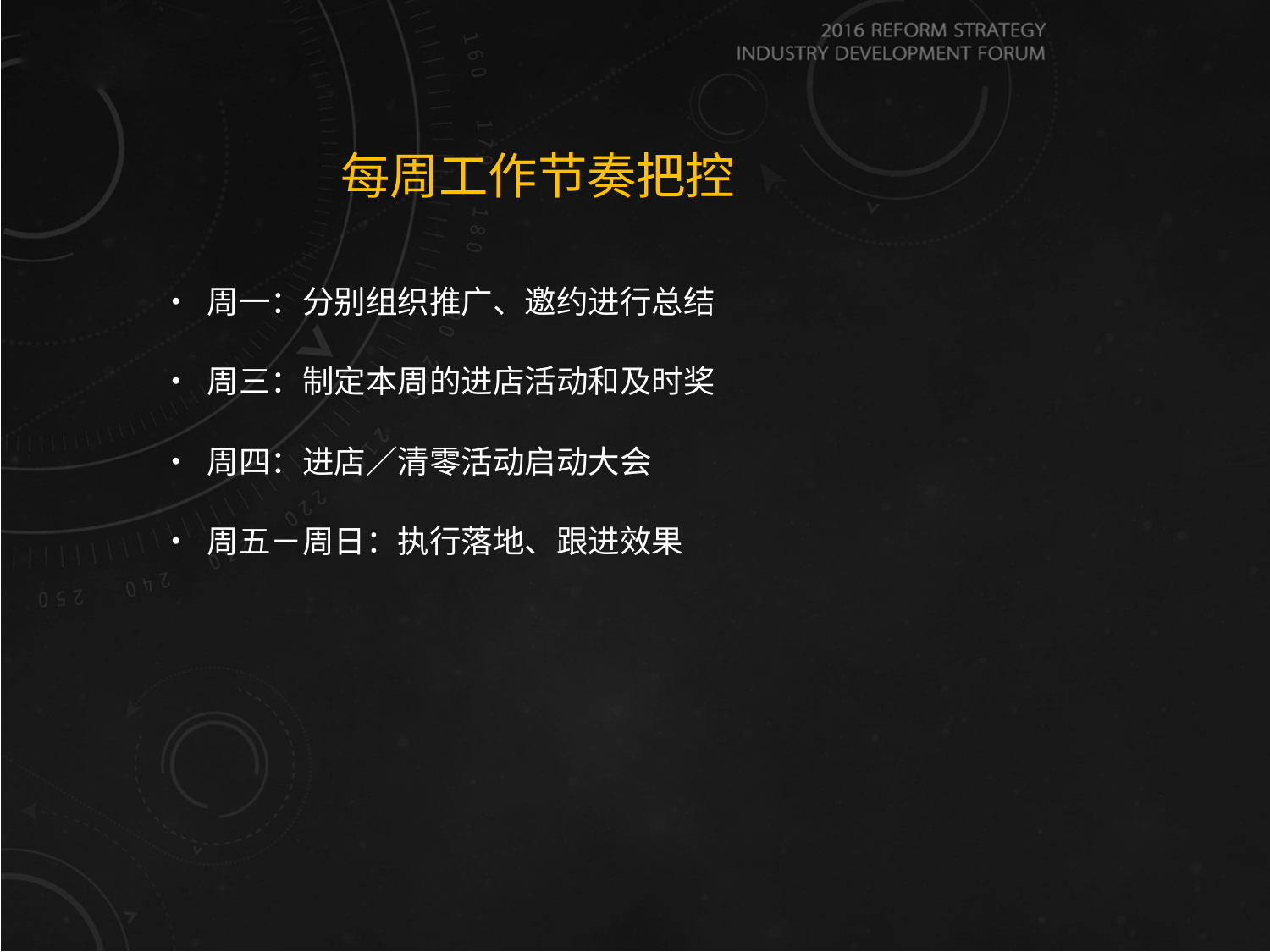

每周工作节奏把控
• 周一：分别组织推广、邀约进行总结
• 周三：制定本周的进店活动和及时奖
• 周四：进店／清零活动启动大会
• 周五－周日：执行落地、跟进效果